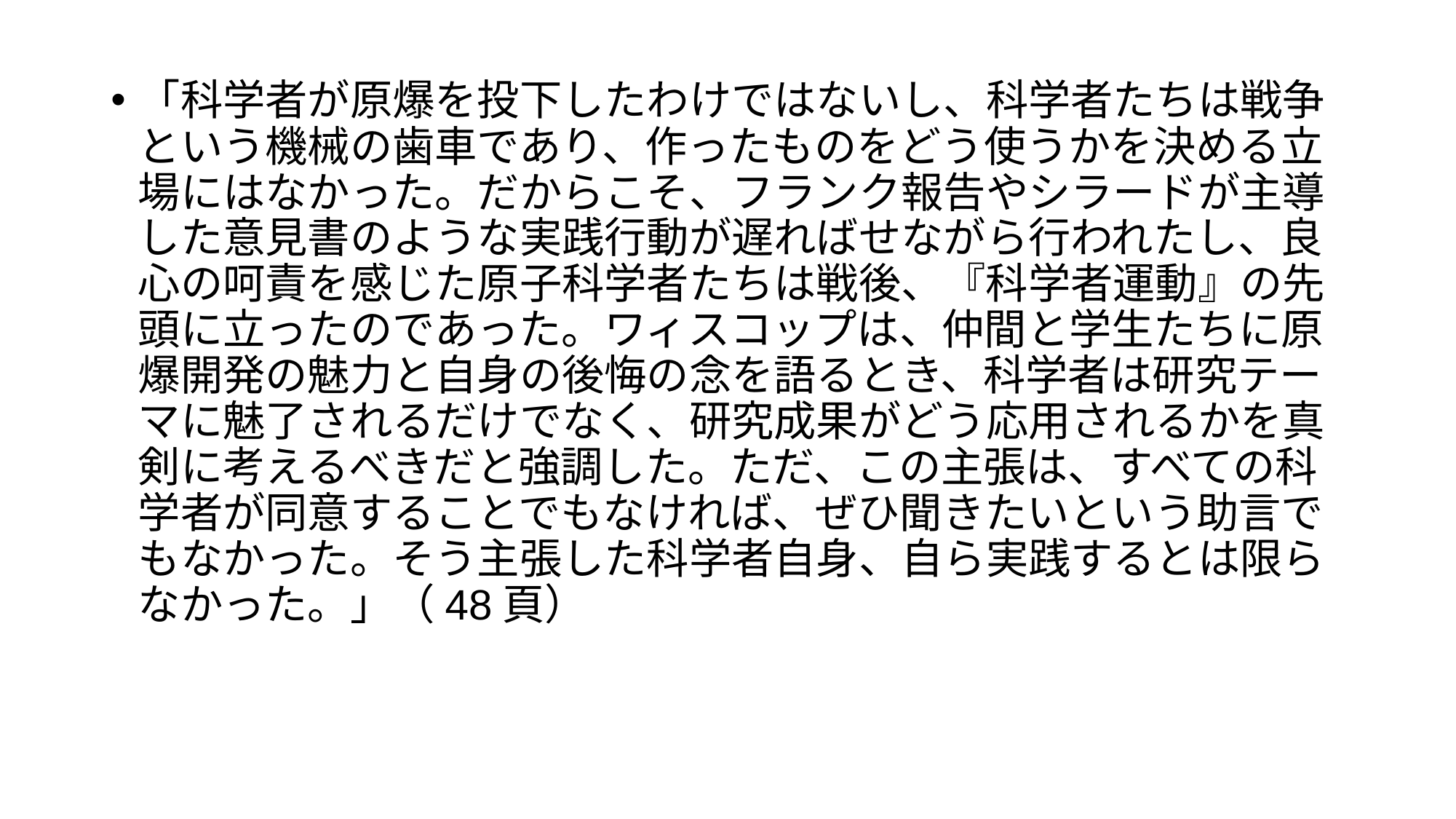

#
「科学者が原爆を投下したわけではないし、科学者たちは戦争という機械の歯車であり、作ったものをどう使うかを決める立場にはなかった。だからこそ、フランク報告やシラードが主導した意見書のような実践行動が遅ればせながら行われたし、良心の呵責を感じた原子科学者たちは戦後、『科学者運動』の先頭に立ったのであった。ワィスコップは、仲間と学生たちに原爆開発の魅力と自身の後悔の念を語るとき、科学者は研究テーマに魅了されるだけでなく、研究成果がどう応用されるかを真剣に考えるべきだと強調した。ただ、この主張は、すべての科学者が同意することでもなければ、ぜひ聞きたいという助言でもなかった。そう主張した科学者自身、自ら実践するとは限らなかった。」（48頁）